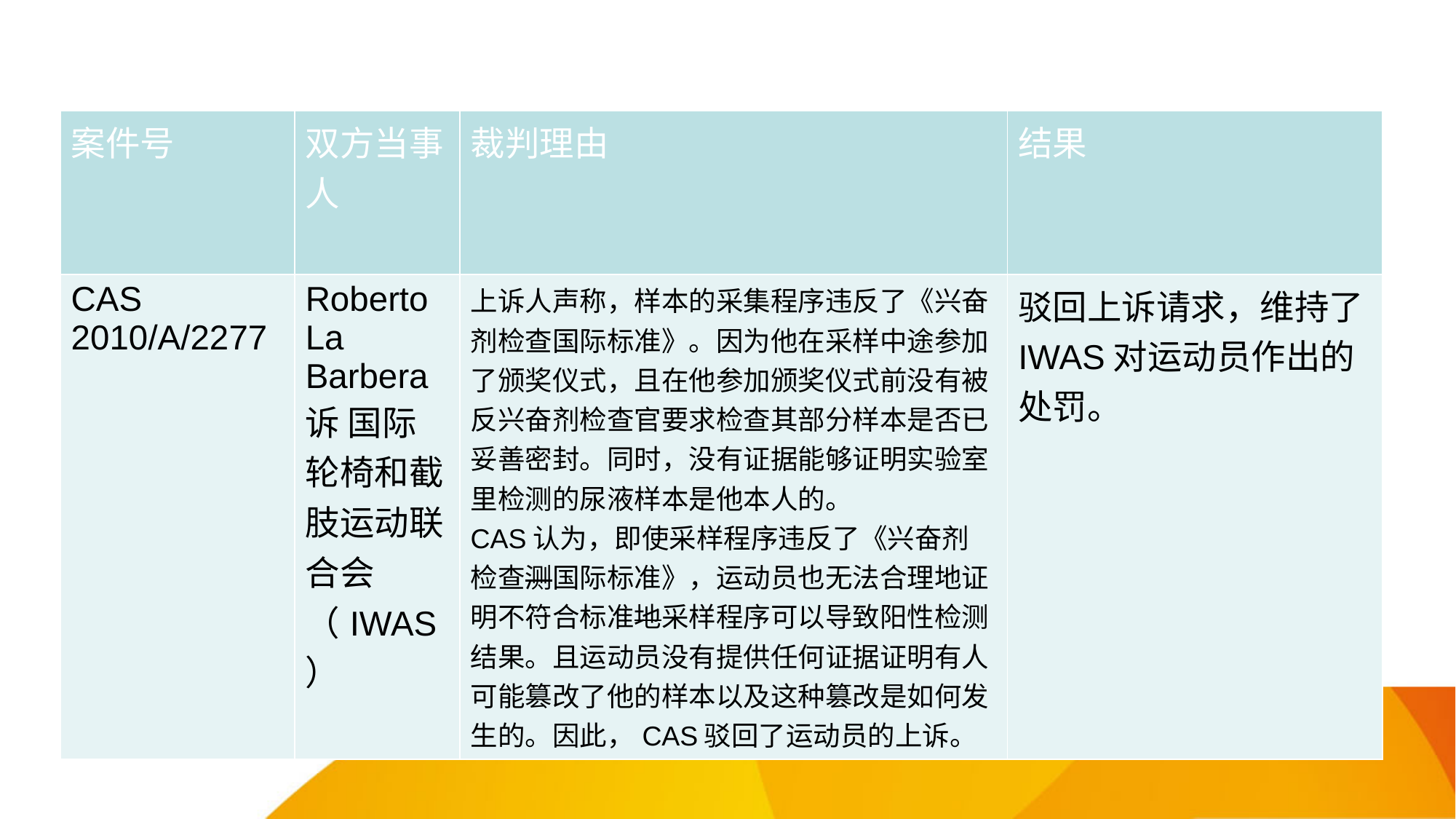

| 案件号 | 双方当事人 | 裁判理由 | 结果 |
| --- | --- | --- | --- |
| CAS 2010/A/2277 | Roberto La Barbera 诉 国际轮椅和截肢运动联合会（IWAS） | 上诉人声称，样本的采集程序违反了《兴奋剂检查国际标准》。因为他在采样中途参加了颁奖仪式，且在他参加颁奖仪式前没有被反兴奋剂检查官要求检查其部分样本是否已妥善密封。同时，没有证据能够证明实验室里检测的尿液样本是他本人的。 CAS认为，即使采样程序违反了《兴奋剂检查测国际标准》，运动员也无法合理地证明不符合标准地采样程序可以导致阳性检测结果。且运动员没有提供任何证据证明有人可能篡改了他的样本以及这种篡改是如何发生的。因此，CAS驳回了运动员的上诉。 | 驳回上诉请求，维持了IWAS对运动员作出的处罚。 |